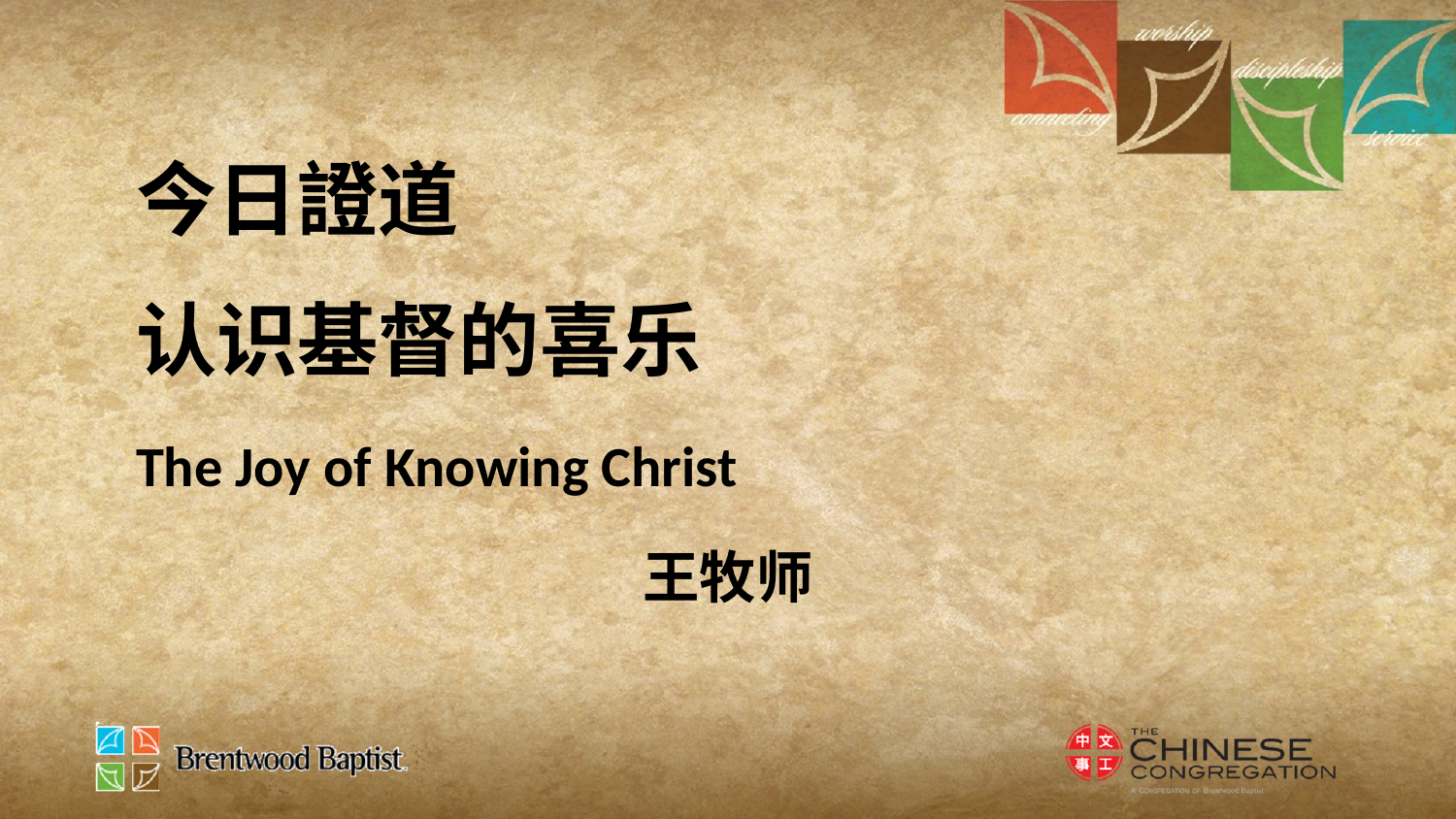

今日證道

认识基督的喜乐

The Joy of Knowing Christ

王牧师